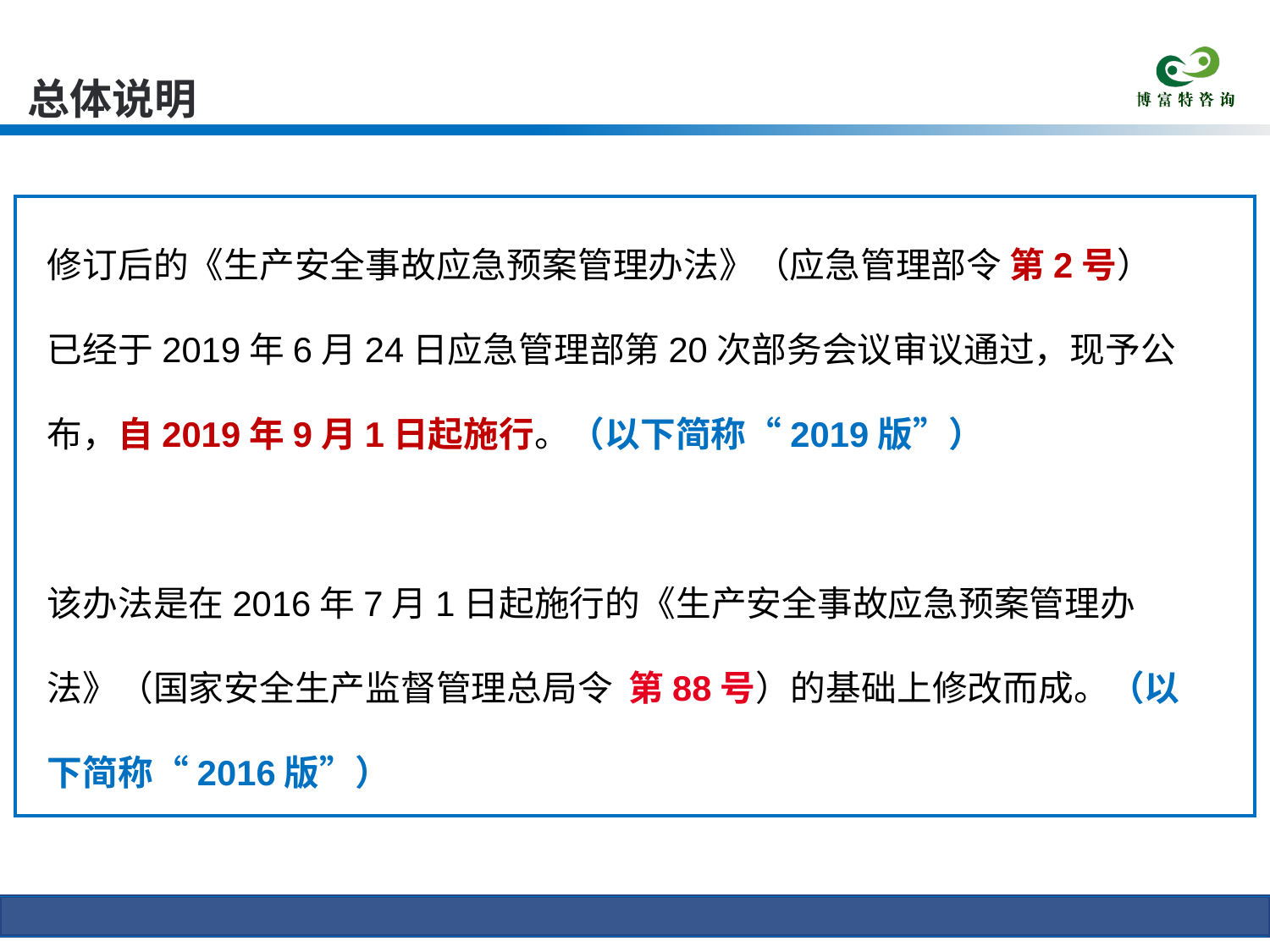

总体说明
修订后的《生产安全事故应急预案管理办法》（应急管理部令 第2号）已经于2019年6月24日应急管理部第20次部务会议审议通过，现予公布，自2019年9月1日起施行。（以下简称“2019版”）

该办法是在2016年7月1日起施行的《生产安全事故应急预案管理办法》（国家安全生产监督管理总局令  第88号）的基础上修改而成。（以下简称“2016版”）